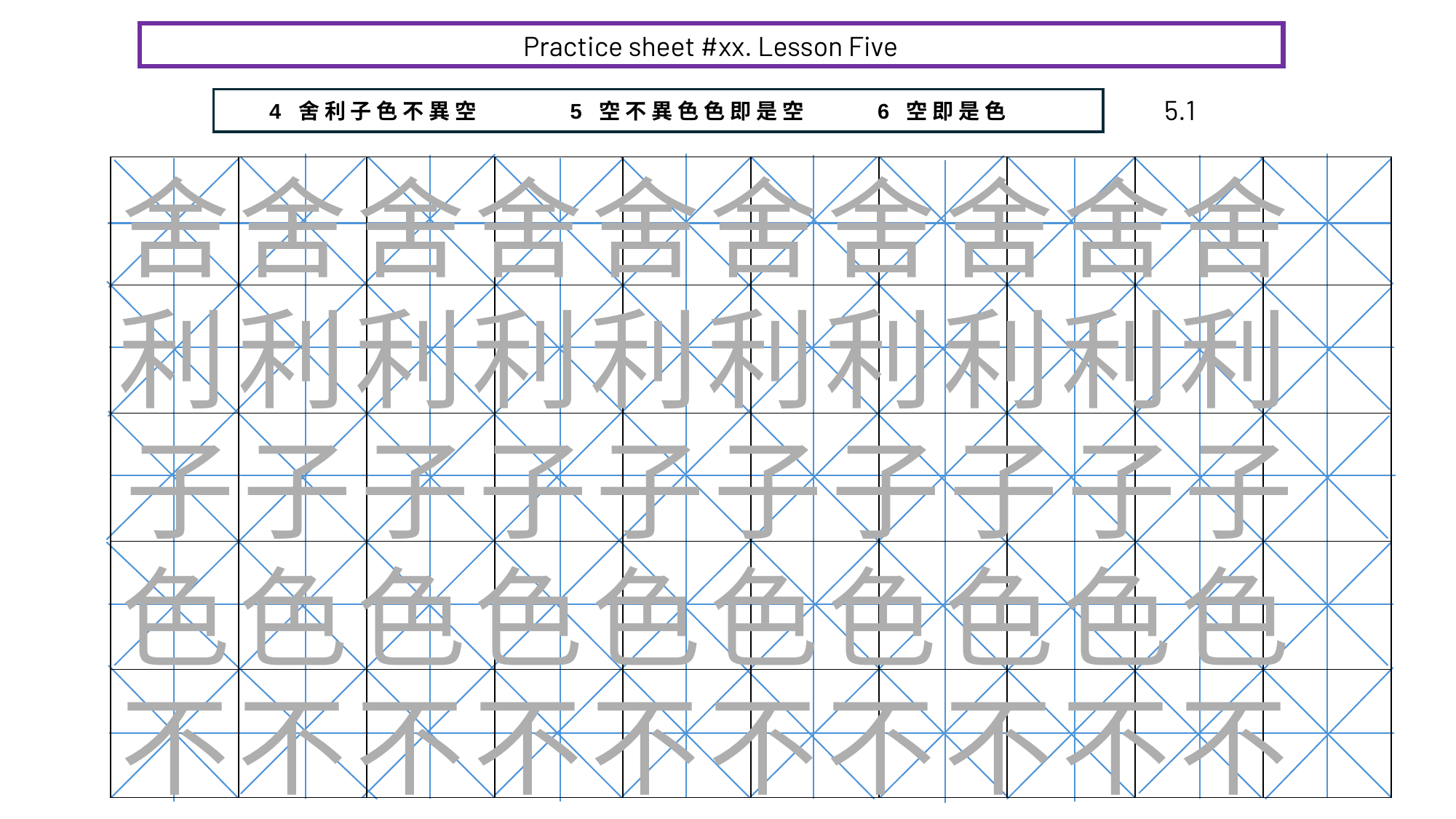

Practice sheet #xx. Lesson Five

5.1

		4  舍 利 子 色 不 異 空                  5  空 不 異 色 色 即 是 空              6  空 即 是 色
舍 舍 舍 舍 舍 舍 舍 舍 舍 舍

|  |  |  |  |  |  |  |  |  |  |
| --- | --- | --- | --- | --- | --- | --- | --- | --- | --- |
|  |  |  |  |  |  |  |  |  |  |
|  |  |  |  |  |  |  |  |  |  |
|  |  |  |  |  |  |  |  |  |  |
|  |  |  |  |  |  |  |  |  |  |

利 利 利 利 利 利 利 利 利 利
子 子 子 子 子 子 子 子 子 子
色 色 色 色 色 色 色 色 色 色
不 不 不 不 不 不 不 不 不 不